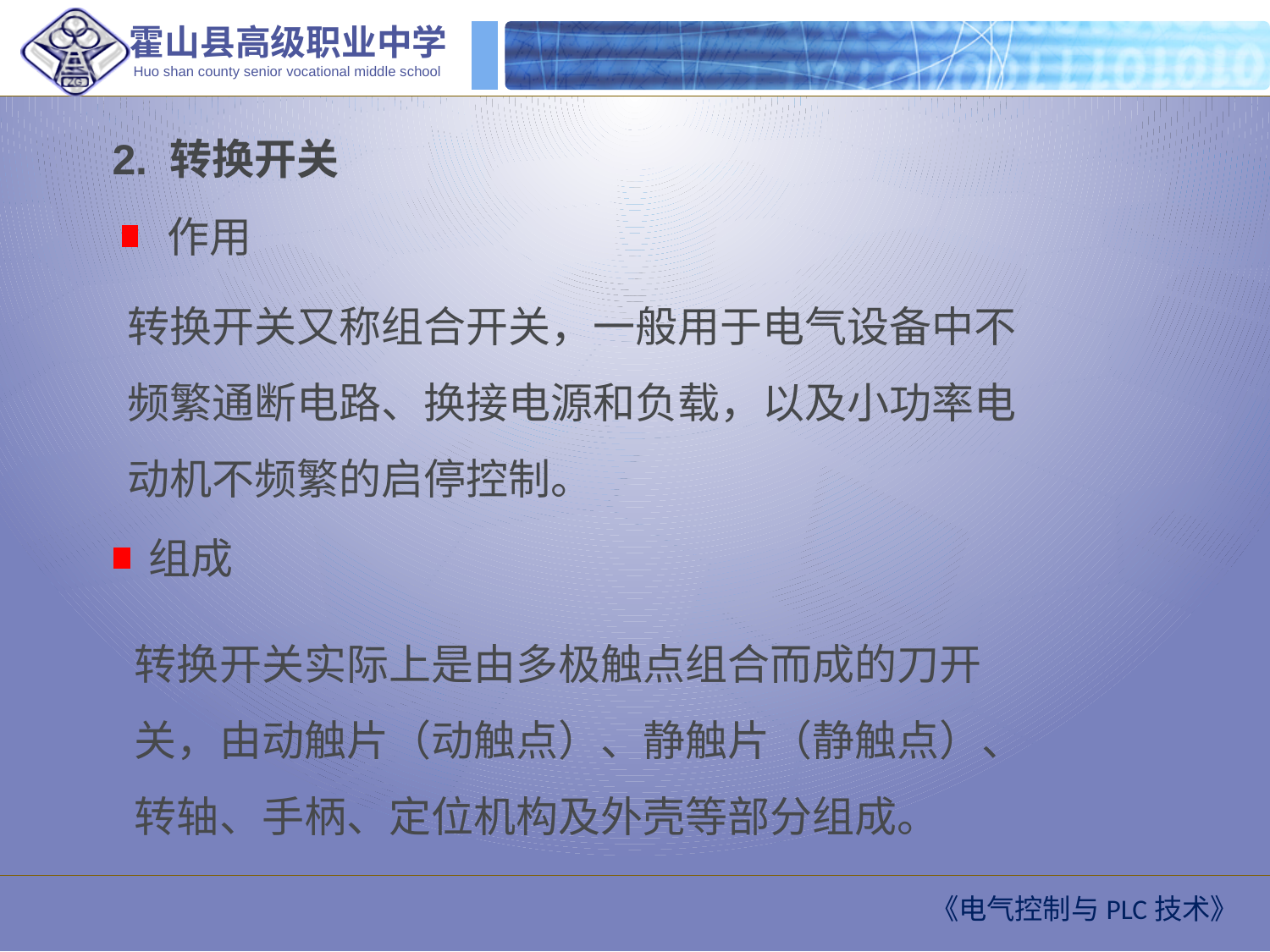

2. 转换开关
作用

转换开关又称组合开关，一般用于电气设备中不频繁通断电路、换接电源和负载，以及小功率电动机不频繁的启停控制。

组成

转换开关实际上是由多极触点组合而成的刀开关，由动触片（动触点）、静触片（静触点）、转轴、手柄、定位机构及外壳等部分组成。